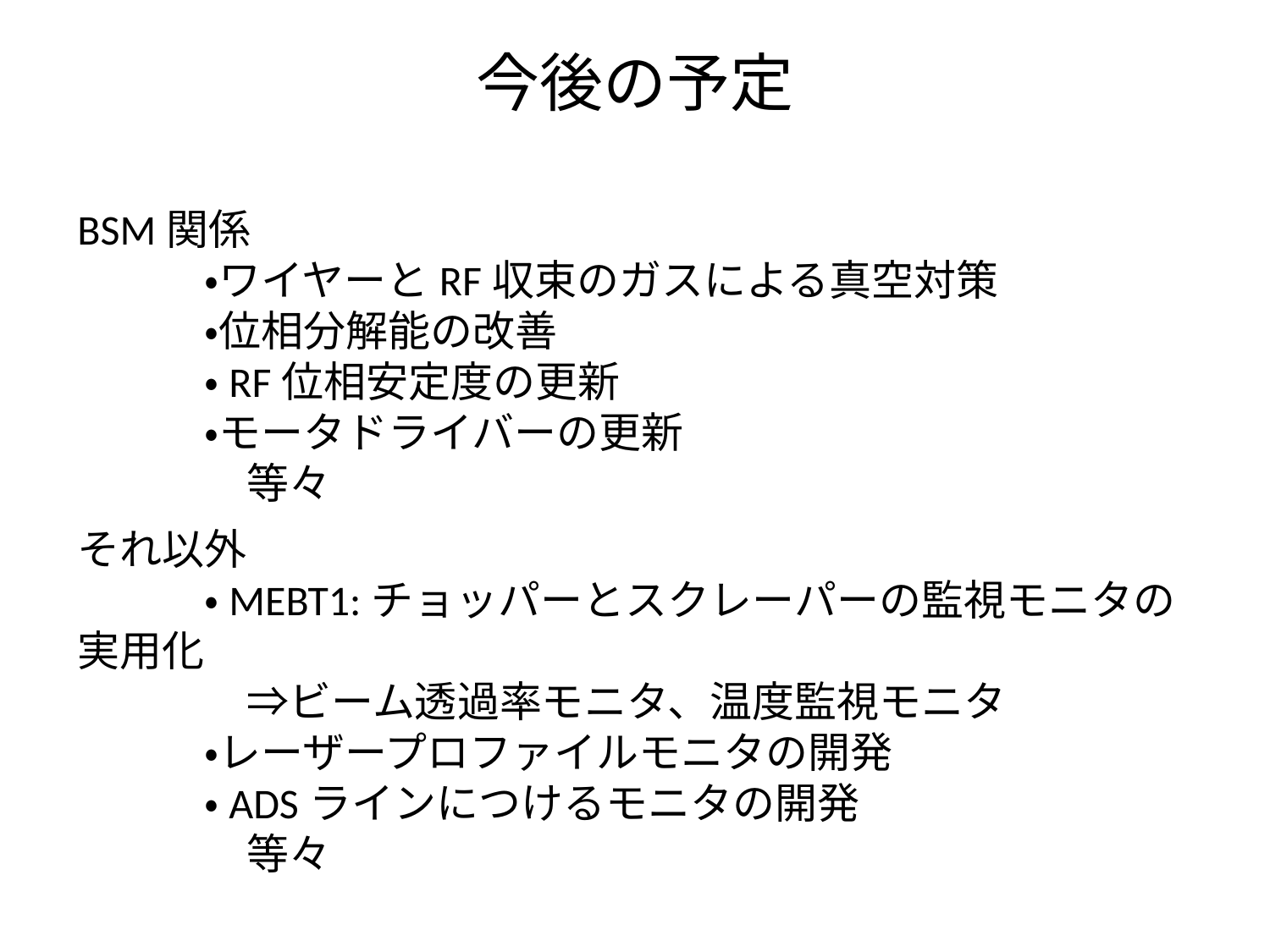

今後の予定
BSM関係
　　　・ワイヤーとRF収束のガスによる真空対策
　　　・位相分解能の改善
　　　・RF位相安定度の更新
　　　・モータドライバーの更新
　　　　等々
それ以外
　　　・MEBT1:チョッパーとスクレーパーの監視モニタの実用化
　　　　⇒ビーム透過率モニタ、温度監視モニタ
　　　・レーザープロファイルモニタの開発
　　　・ADSラインにつけるモニタの開発
　　　　等々